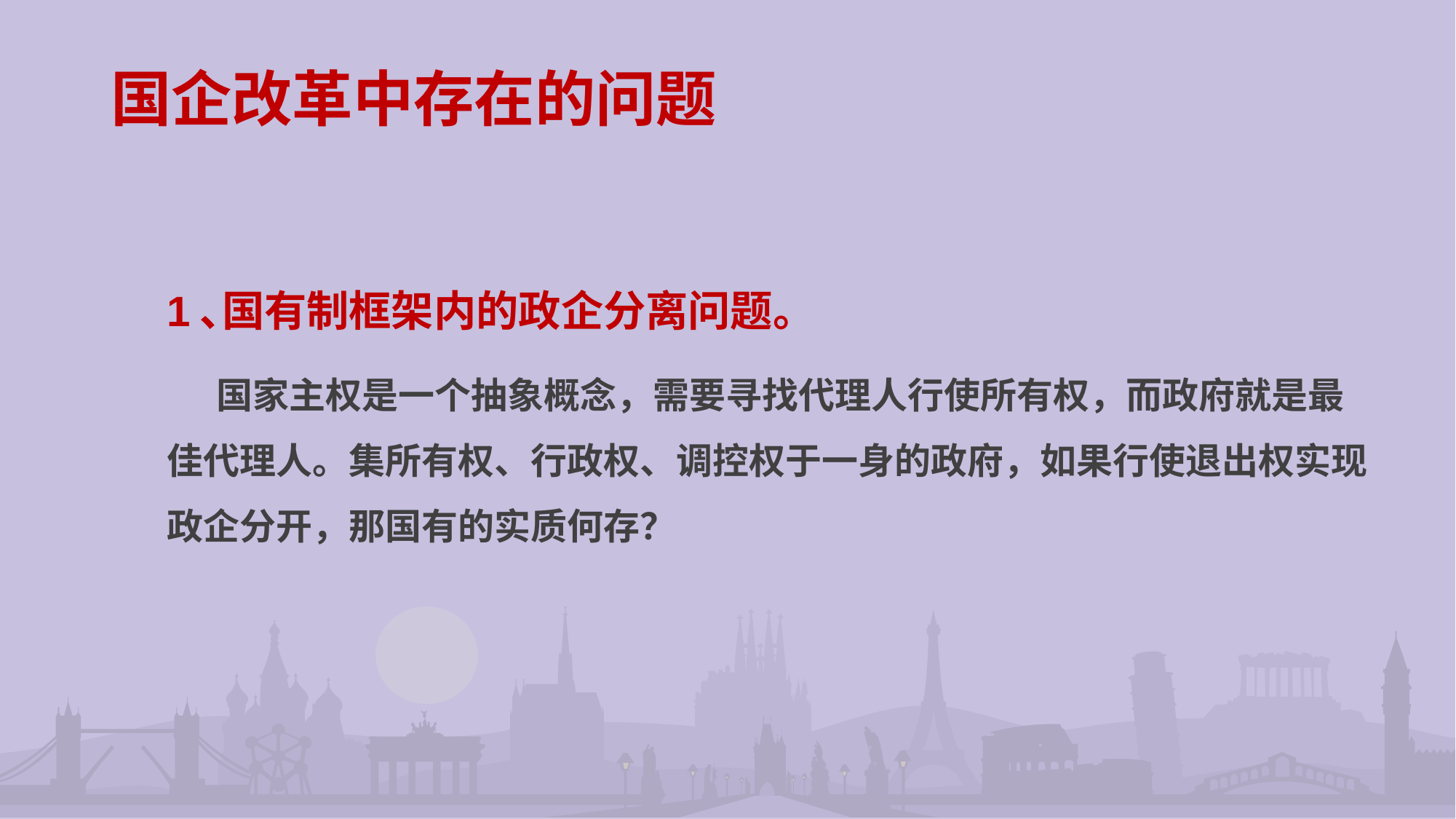

# 国企改革中存在的问题
1､国有制框架内的政企分离问题。
     国家主权是一个抽象概念，需要寻找代理人行使所有权，而政府就是最佳代理人。集所有权、行政权、调控权于一身的政府，如果行使退出权实现政企分开，那国有的实质何存？